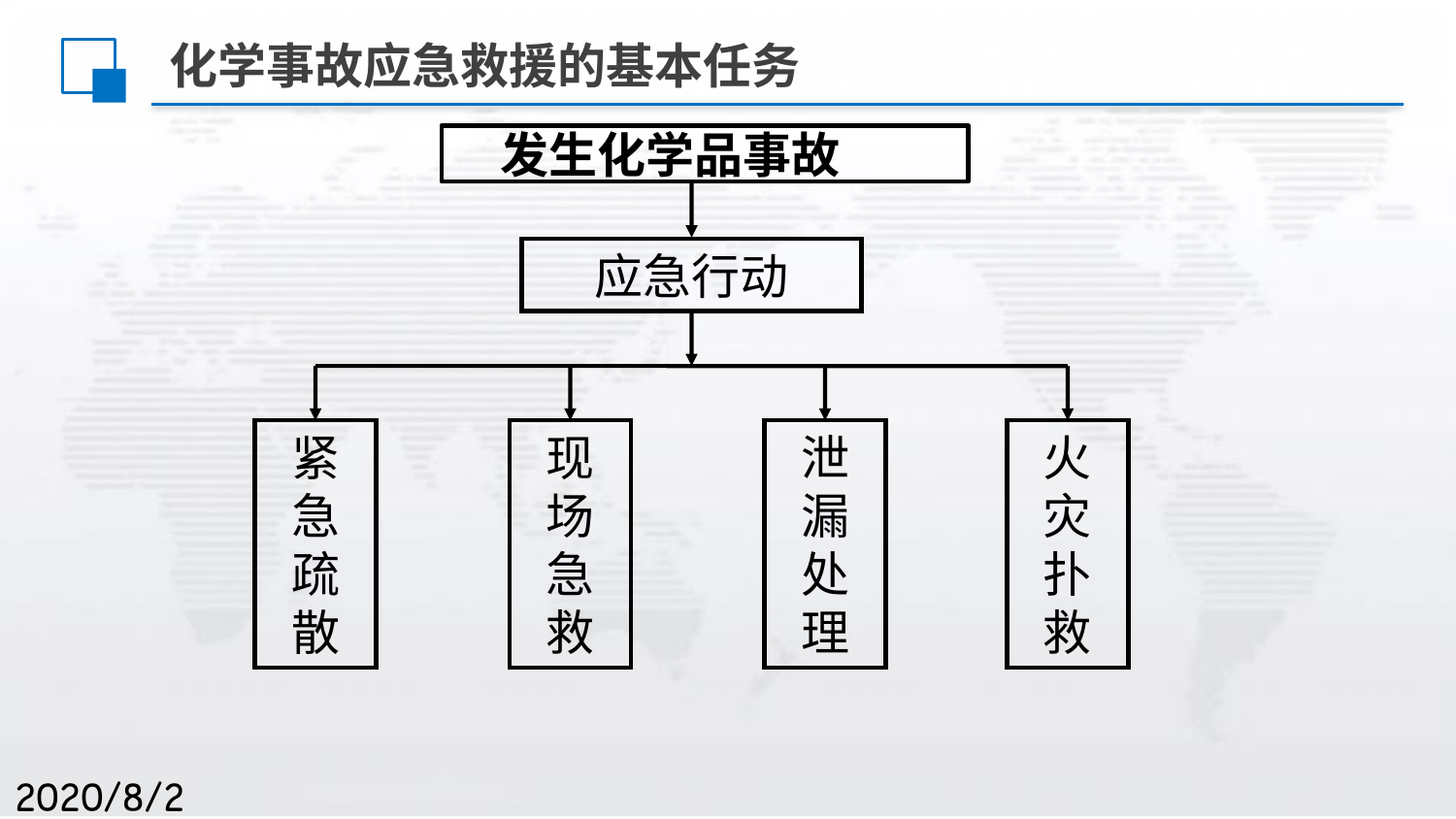

化学事故应急救援的基本任务
   发生化学品事故

应急行动

紧急疏散
现场急救
泄漏处理
火灾扑救
2020/8/2